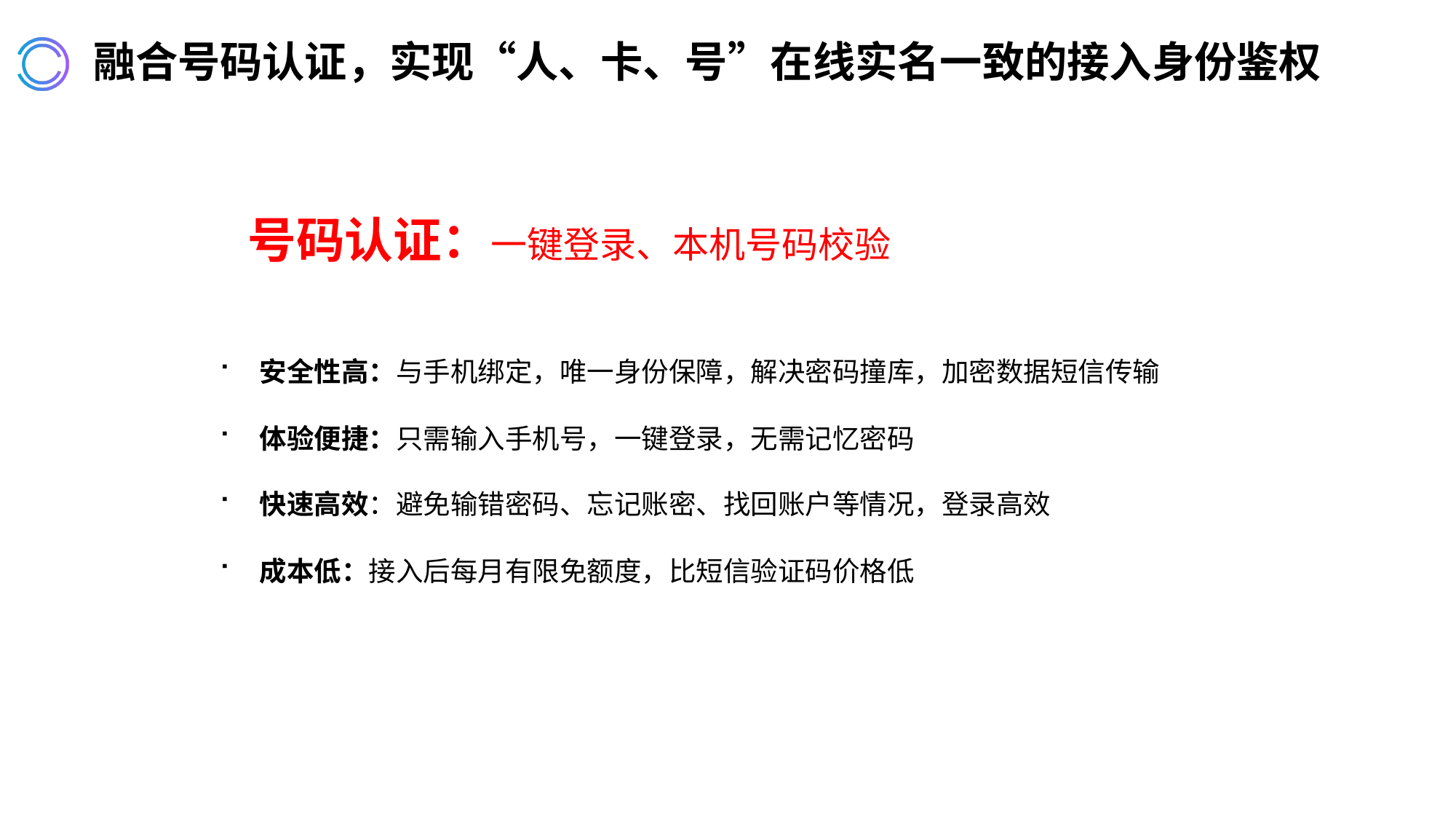

# 融合号码认证，实现“人、卡、号”在线实名一致的接入身份鉴权
号码认证：一键登录、本机号码校验
安全性高：与手机绑定，唯一身份保障，解决密码撞库，加密数据短信传输

体验便捷：只需输入手机号，一键登录，无需记忆密码
快速高效：避免输错密码、忘记账密、找回账户等情况，登录高效

成本低：接入后每月有限免额度，比短信验证码价格低